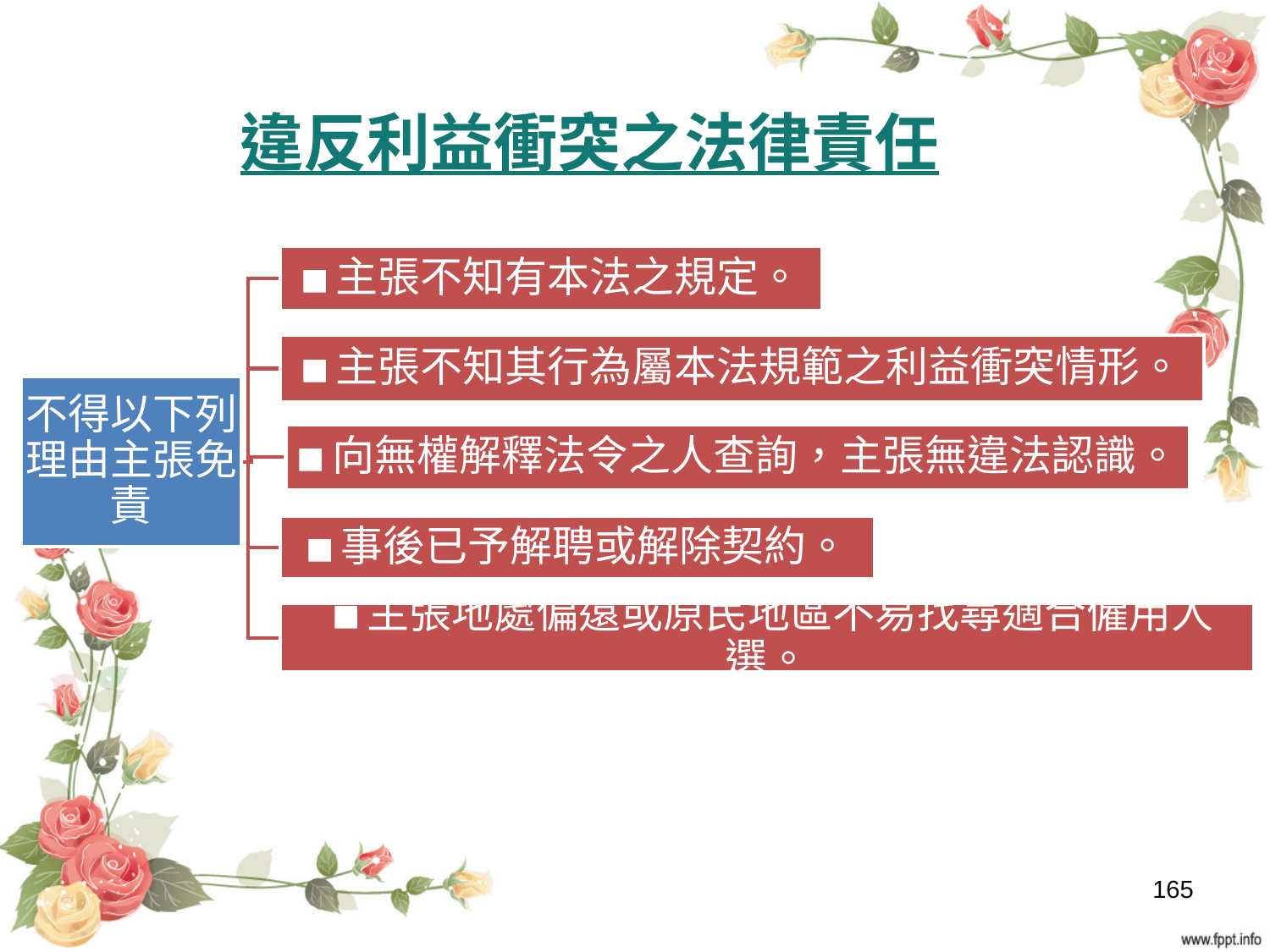

違反利益衝突之法律責任

不得以下列理由主張免責
■主張不知有本法之規定。
■主張不知其行為屬本法規範之利益衝突情形。
■向無權解釋法令之人查詢，主張無違法認識。
■事後已予解聘或解除契約。
  ■主張地處偏遠或原民地區不易找尋適合僱用人選。
165